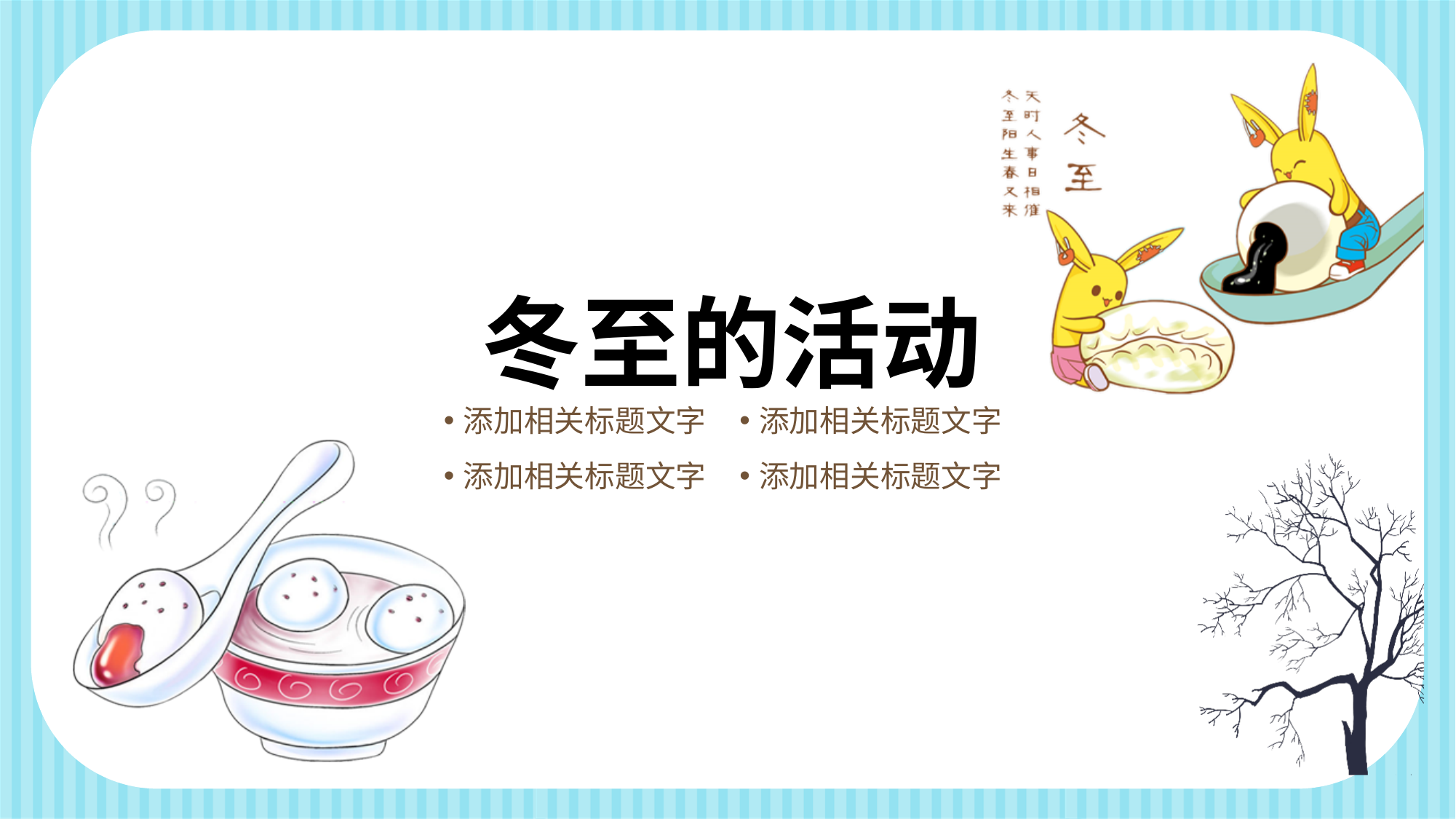

冬至的活动
添加相关标题文字
添加相关标题文字
添加相关标题文字
添加相关标题文字